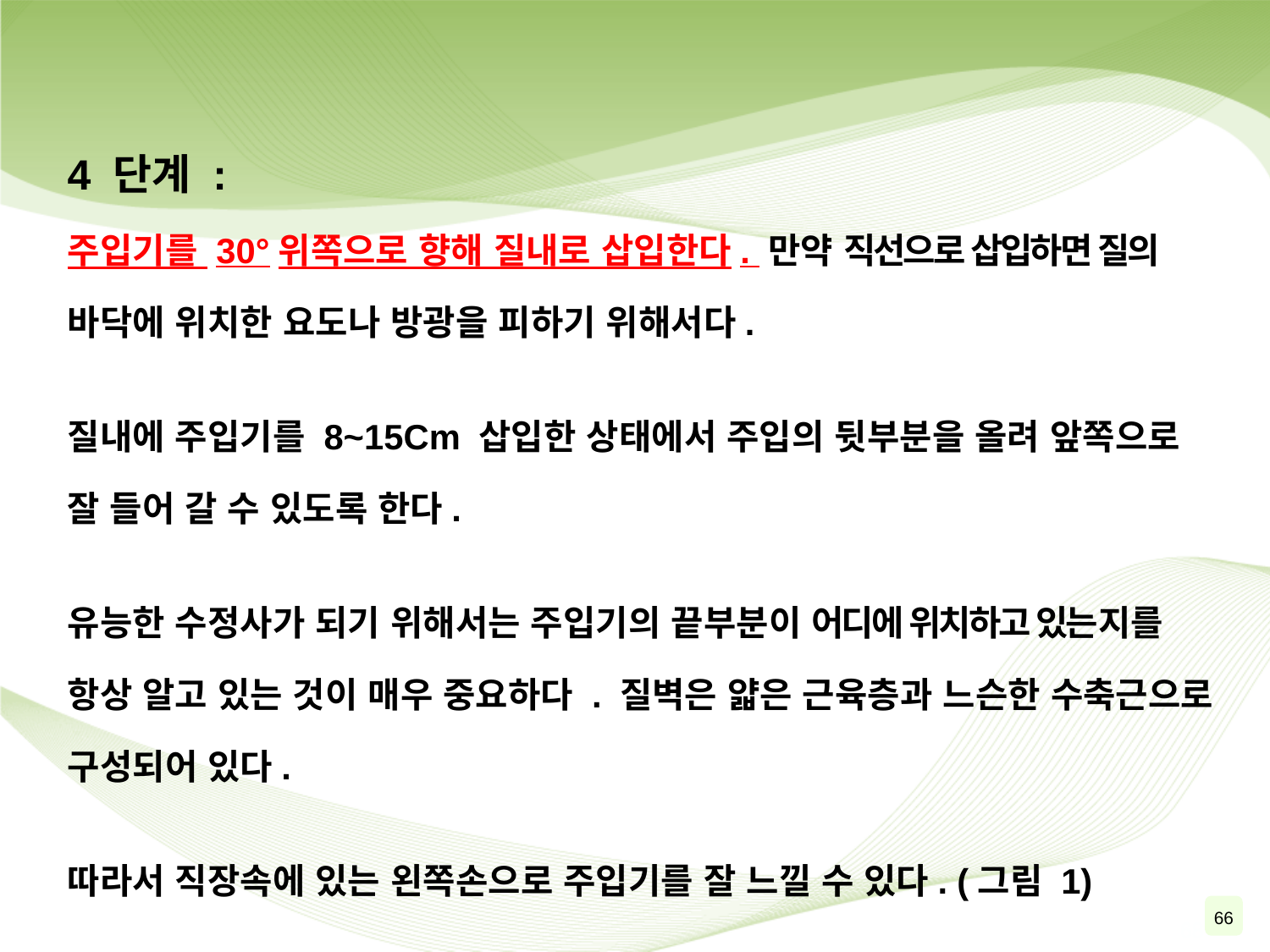

4 단계 :
주입기를 30°위쪽으로 향해 질내로 삽입한다. 만약 직선으로 삽입하면 질의 바닥에 위치한 요도나 방광을 피하기 위해서다.

질내에 주입기를 8~15Cm 삽입한 상태에서 주입의 뒷부분을 올려 앞쪽으로 잘 들어 갈 수 있도록 한다.

유능한 수정사가 되기 위해서는 주입기의 끝부분이 어디에 위치하고 있는지를 항상 알고 있는 것이 매우 중요하다 . 질벽은 얇은 근육층과 느슨한 수축근으로 구성되어 있다.

따라서 직장속에 있는 왼쪽손으로 주입기를 잘 느낄 수 있다. (그림 1)
66
68